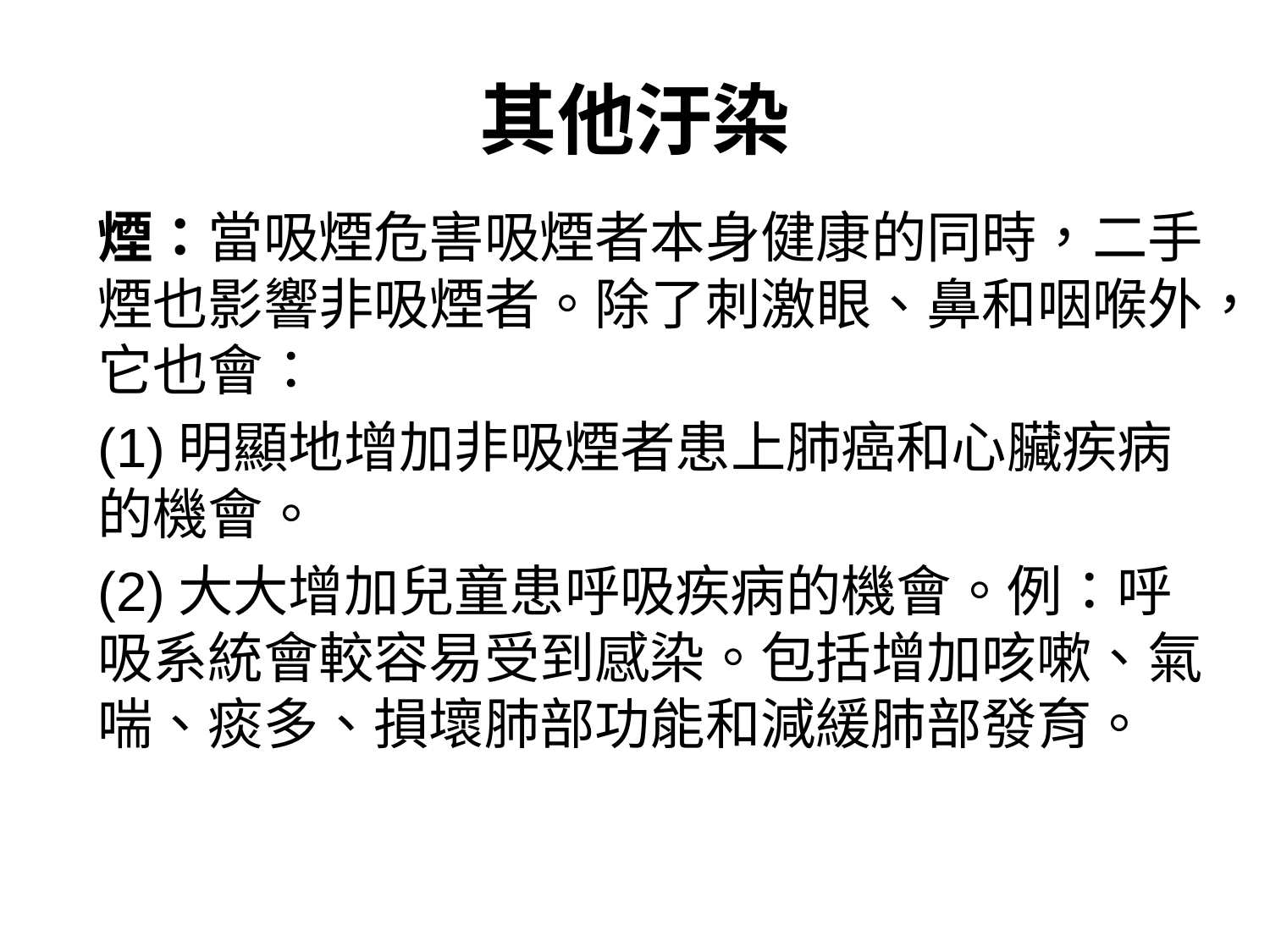

# 其他汙染
煙：當吸煙危害吸煙者本身健康的同時，二手煙也影響非吸煙者。除了刺激眼、鼻和咽喉外，它也會：
(1)明顯地增加非吸煙者患上肺癌和心臟疾病的機會。
(2)大大增加兒童患呼吸疾病的機會。例：呼吸系統會較容易受到感染。包括增加咳嗽、氣喘、痰多、損壞肺部功能和減緩肺部發育。